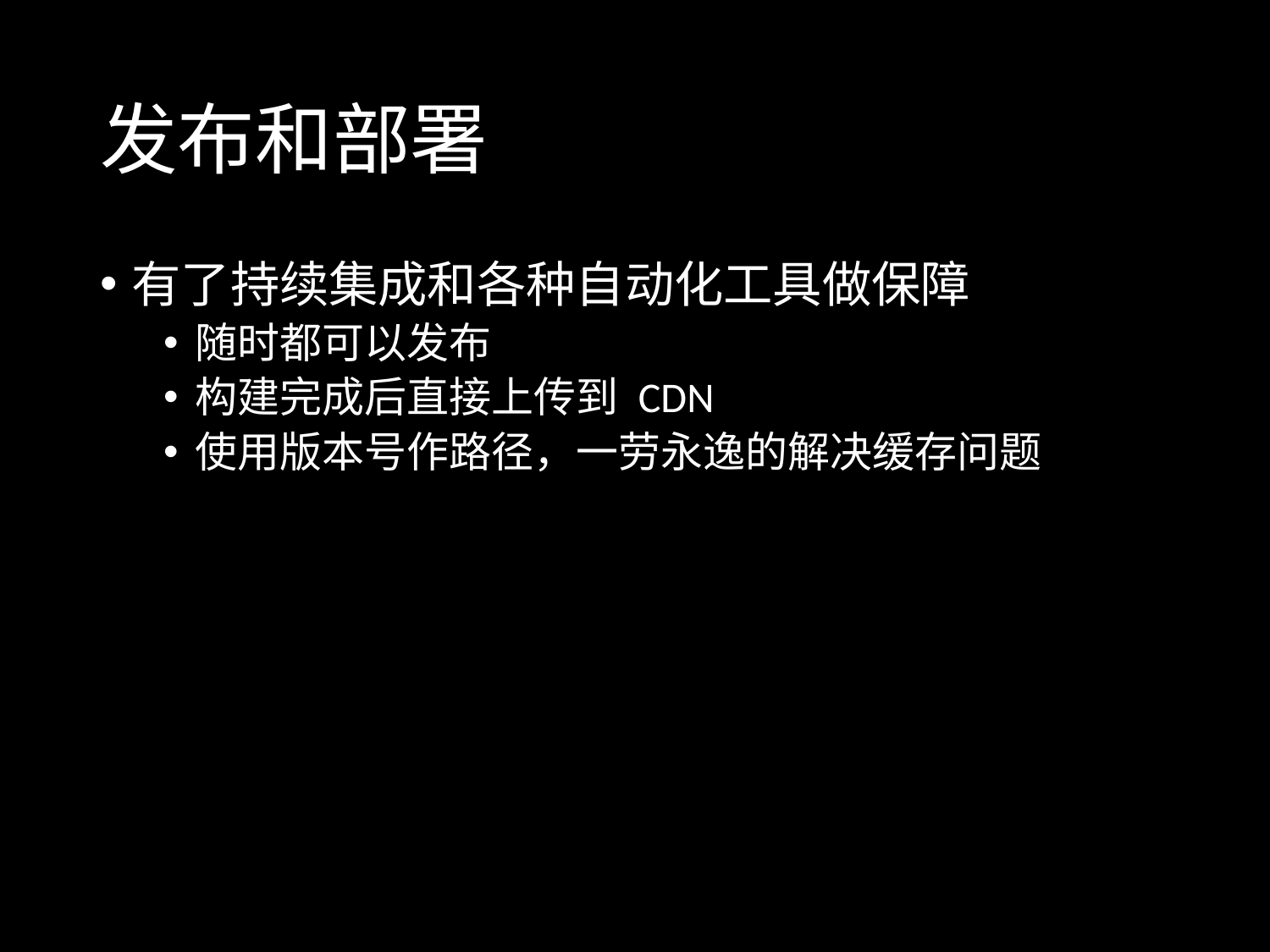

# 发布和部署
有了持续集成和各种自动化工具做保障
随时都可以发布
构建完成后直接上传到 CDN
使用版本号作路径，一劳永逸的解决缓存问题